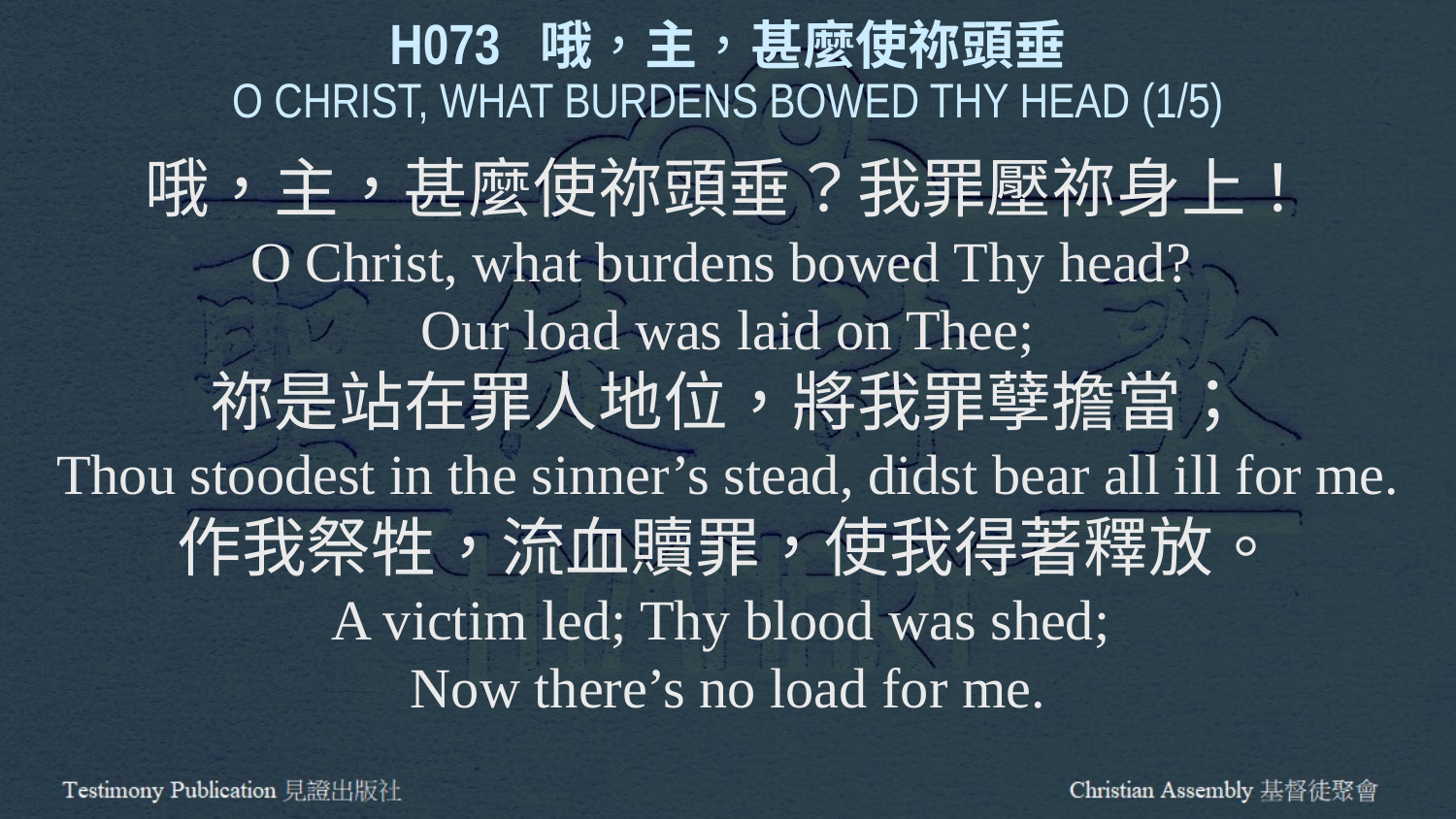

H073  哦，主，甚麼使祢頭垂
O CHRIST, WHAT BURDENS BOWED THY HEAD (1/5)
哦，主，甚麼使祢頭垂？我罪壓祢身上！
O Christ, what burdens bowed Thy head?
Our load was laid on Thee;
祢是站在罪人地位，將我罪孽擔當；
Thou stoodest in the sinner’s stead, didst bear all ill for me.
作我祭牲，流血贖罪，使我得著釋放。
A victim led; Thy blood was shed;
Now there’s no load for me.